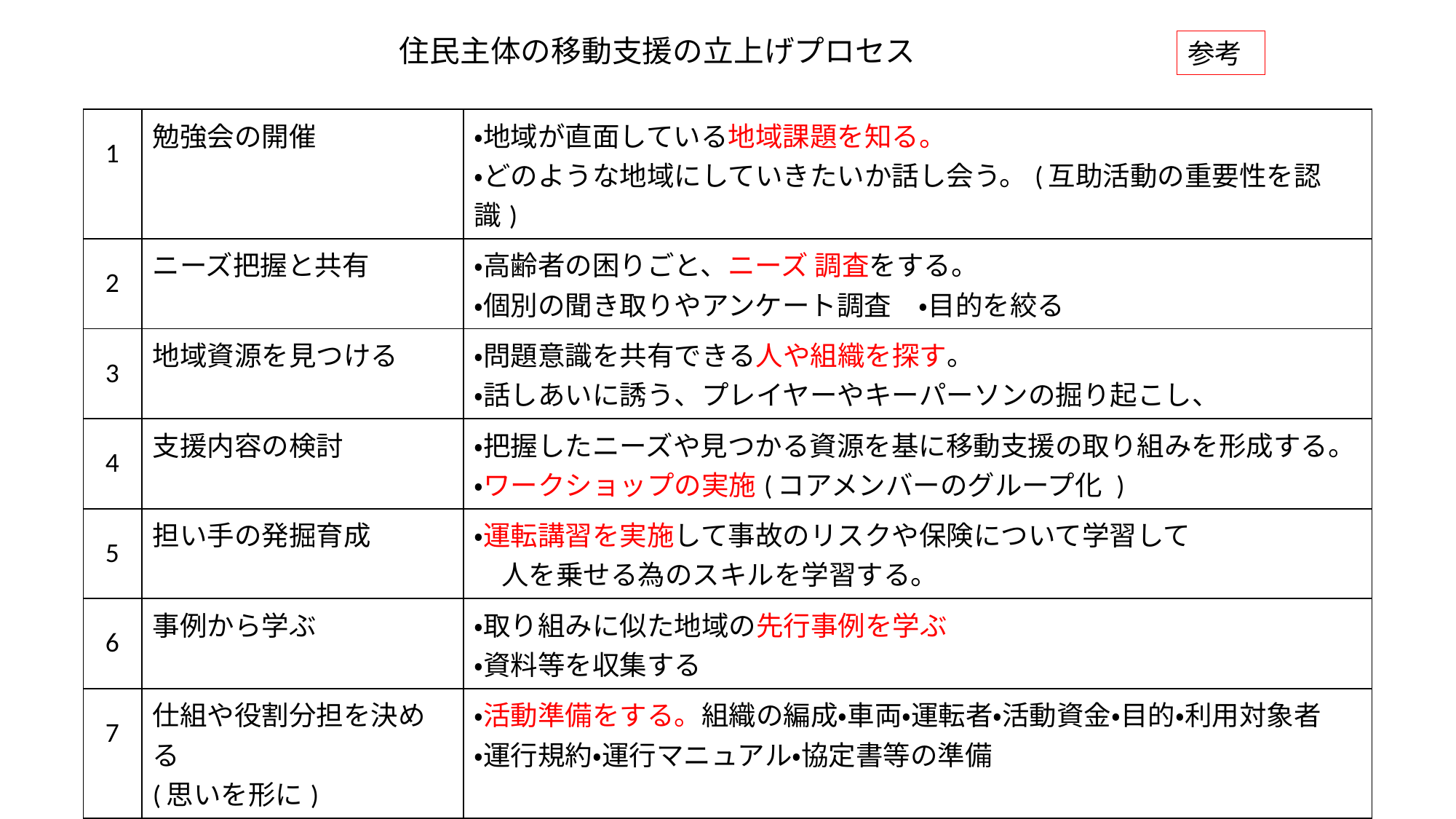

住民主体の移動支援の立上げプロセス
参考
| 1 | 勉強会の開催 | ・地域が直面している地域課題を知る。 ・どのような地域にしていきたいか話し会う。(互助活動の重要性を認識) |
| --- | --- | --- |
| 2 | ニーズ把握と共有 | ・高齢者の困りごと、ニーズ 調査をする。 ・個別の聞き取りやアンケート調査　・目的を絞る |
| 3 | 地域資源を見つける | ・問題意識を共有できる人や組織を探す。 ・話しあいに誘う、プレイヤーやキーパーソンの掘り起こし、 |
| 4 | 支援内容の検討 | ・把握したニーズや見つかる資源を基に移動支援の取り組みを形成する。 ・ワークショップの実施(コアメンバーのグループ化 ) |
| 5 | 担い手の発掘育成 | ・運転講習を実施して事故のリスクや保険について学習して 　人を乗せる為のスキルを学習する。 |
| 6 | 事例から学ぶ | ・取り組みに似た地域の先行事例を学ぶ ・資料等を収集する |
| 7 | 仕組や役割分担を決める (思いを形に) | ・活動準備をする。組織の編成・車両・運転者・活動資金・目的・利用対象者 ・運行規約・運行マニュアル・協定書等の準備 |
| 8 | 試行運行と地域への説明 | ・広報・利用者の募集・自治会、町内会への説明等 |